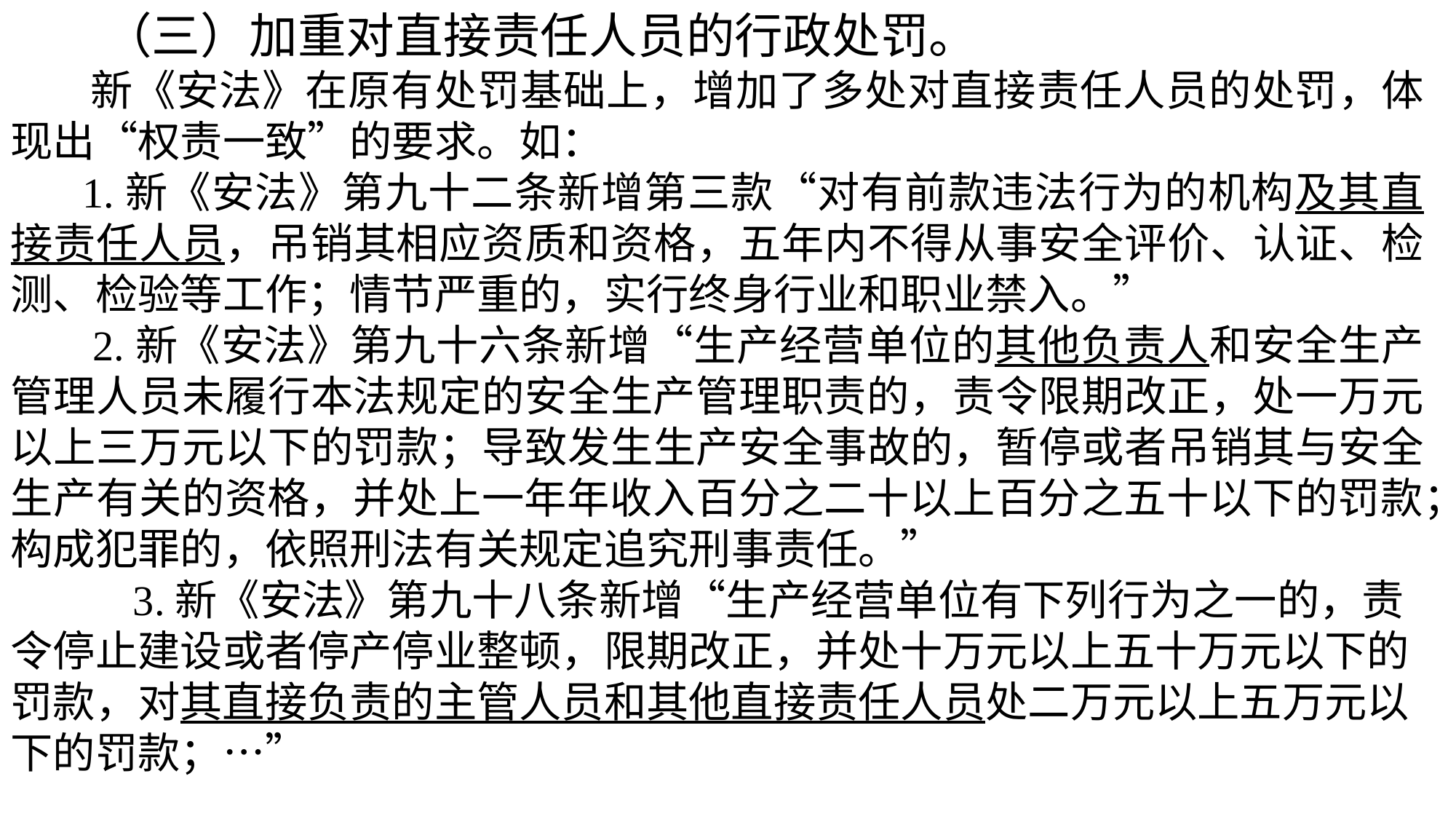

（三）加重对直接责任人员的行政处罚。
  新《安法》在原有处罚基础上，增加了多处对直接责任人员的处罚，体现出“权责一致”的要求。如：
  1.新《安法》第九十二条新增第三款“对有前款违法行为的机构及其直接责任人员，吊销其相应资质和资格，五年内不得从事安全评价、认证、检测、检验等工作；情节严重的，实行终身行业和职业禁入。”
   2.新《安法》第九十六条新增“生产经营单位的其他负责人和安全生产管理人员未履行本法规定的安全生产管理职责的，责令限期改正，处一万元以上三万元以下的罚款；导致发生生产安全事故的，暂停或者吊销其与安全生产有关的资格，并处上一年年收入百分之二十以上百分之五十以下的罚款；构成犯罪的，依照刑法有关规定追究刑事责任。”
       3.新《安法》第九十八条新增“生产经营单位有下列行为之一的，责令停止建设或者停产停业整顿，限期改正，并处十万元以上五十万元以下的罚款，对其直接负责的主管人员和其他直接责任人员处二万元以上五万元以下的罚款；…”